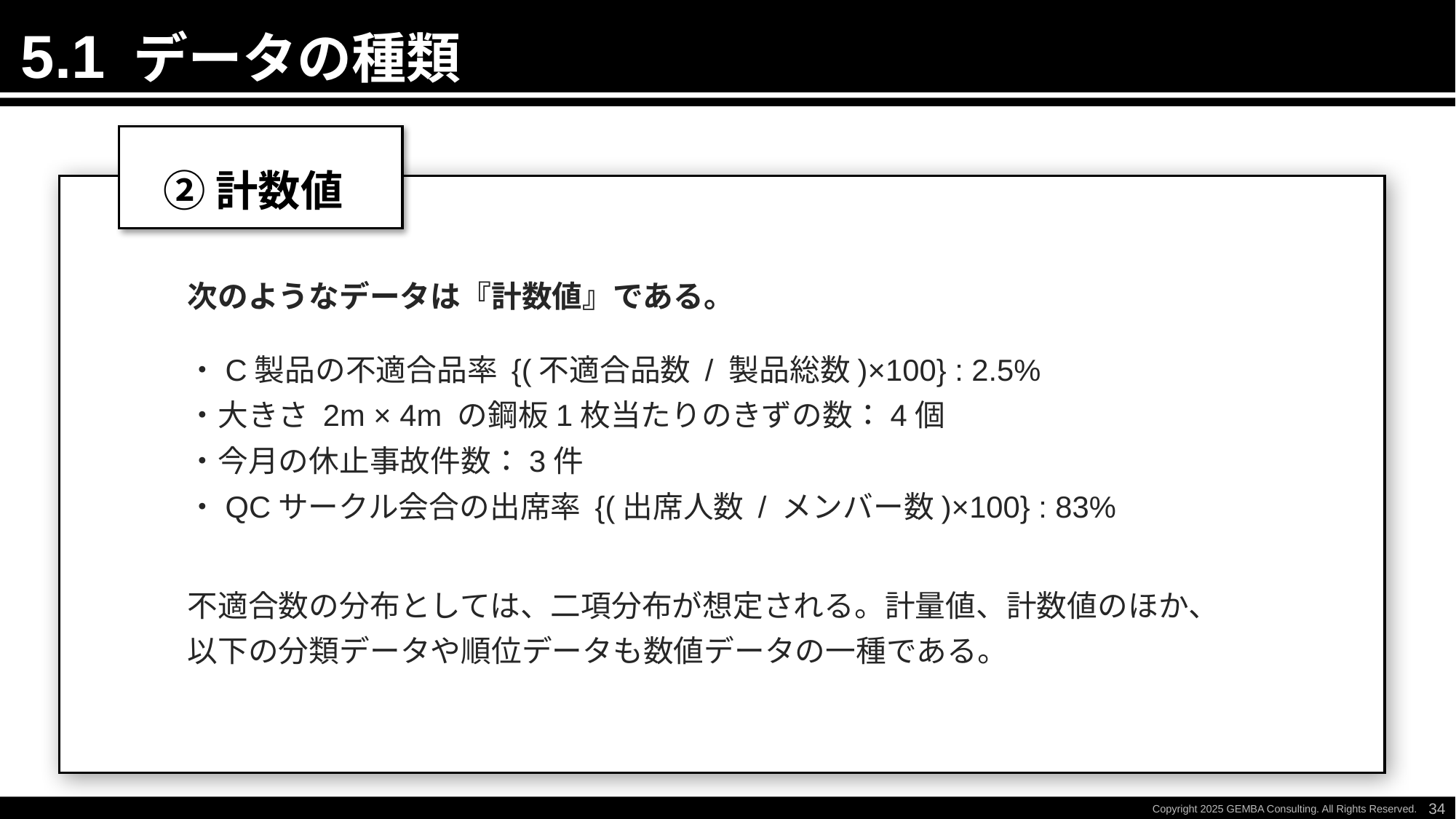

5.1 データの種類

②計数値

次のようなデータは『計数値』である。

・C製品の不適合品率 {(不適合品数 / 製品総数)×100} : 2.5%
・大きさ 2m × 4m の鋼板1枚当たりのきずの数：4個
・今月の休止事故件数：3件
・QCサークル会合の出席率 {(出席人数 / メンバー数)×100} : 83%
不適合数の分布としては、二項分布が想定される。計量値、計数値のほか、
以下の分類データや順位データも数値データの一種である。
34